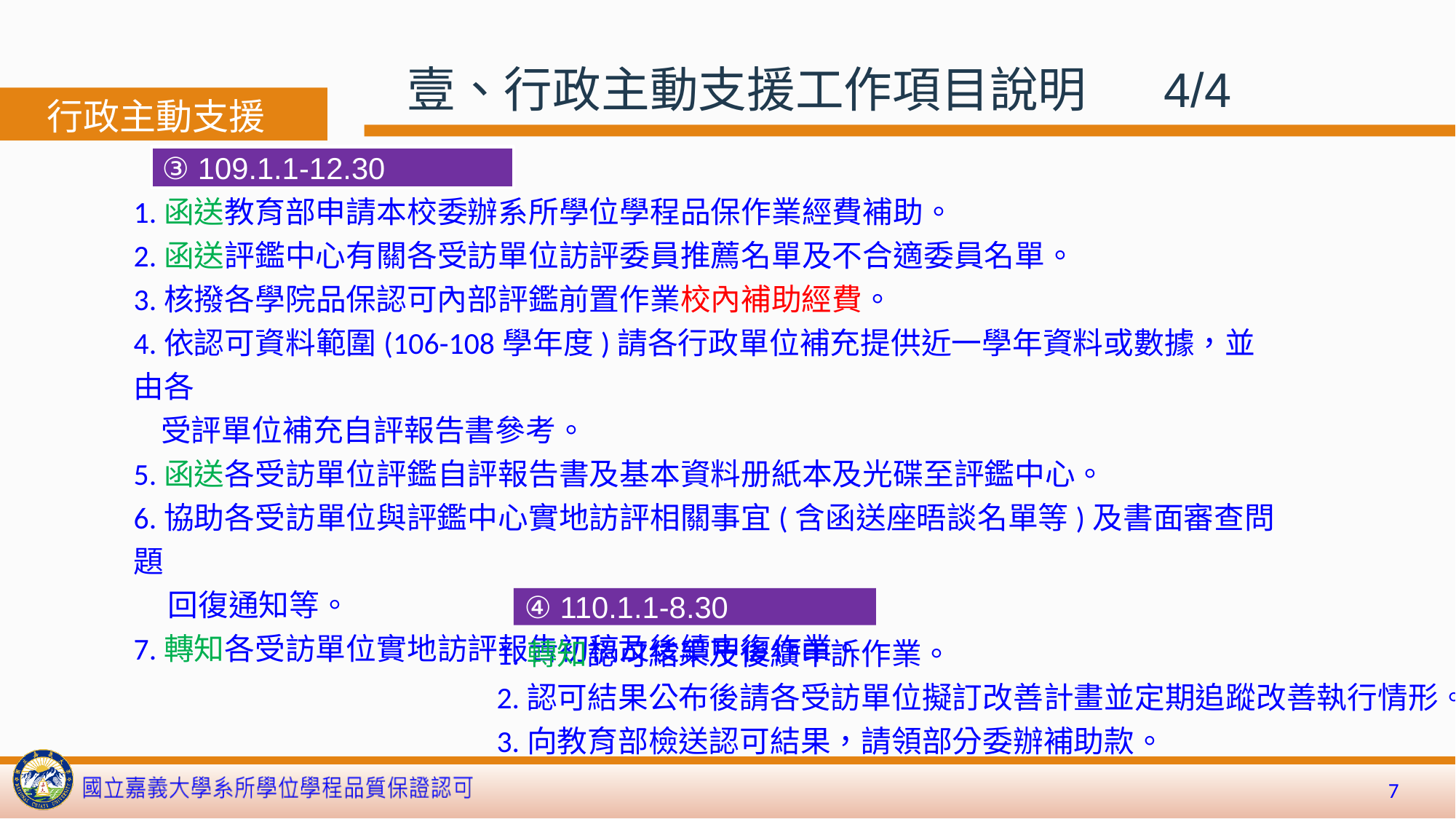

壹、行政主動支援工作項目說明      4/4
行政主動支援
③ 109.1.1-12.30
1.函送教育部申請本校委辦系所學位學程品保作業經費補助。
2.函送評鑑中心有關各受訪單位訪評委員推薦名單及不合適委員名單。
3.核撥各學院品保認可內部評鑑前置作業校內補助經費。
4.依認可資料範圍(106-108學年度)請各行政單位補充提供近一學年資料或數據，並由各
   受評單位補充自評報告書參考。
5.函送各受訪單位評鑑自評報告書及基本資料册紙本及光碟至評鑑中心。
6.協助各受訪單位與評鑑中心實地訪評相關事宜(含函送座晤談名單等)及書面審查問題
    回復通知等。
7.轉知各受訪單位實地訪評報告初稿及後續申復作業。
④ 110.1.1-8.30
1.轉知認可結果及後續申訴作業。
2.認可結果公布後請各受訪單位擬訂改善計畫並定期追蹤改善執行情形。
3.向教育部檢送認可結果，請領部分委辦補助款。
7